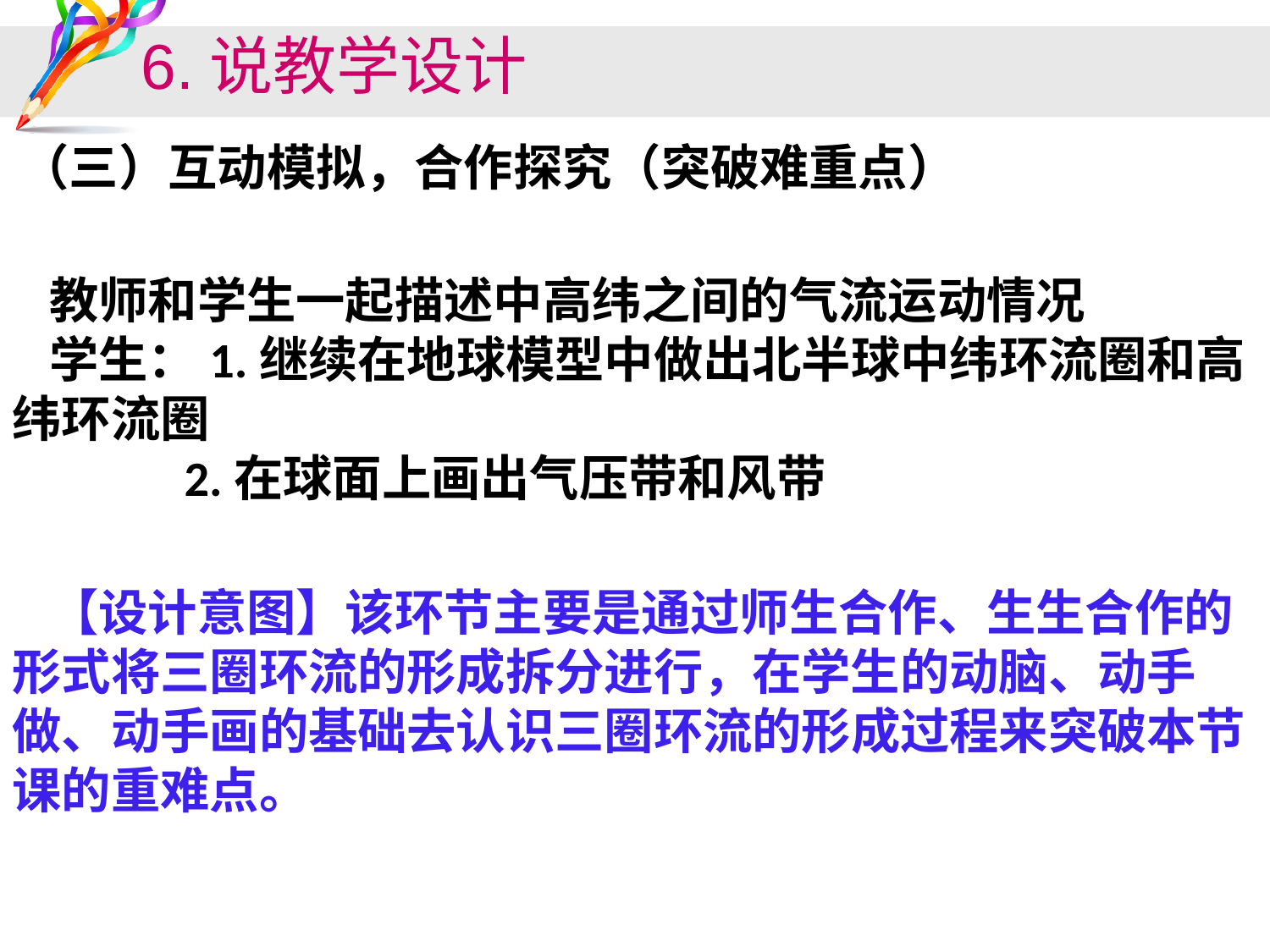

# 6.说教学设计
（三）互动模拟，合作探究（突破难重点）
教师和学生一起描述中高纬之间的气流运动情况
学生：1.继续在地球模型中做出北半球中纬环流圈和高纬环流圈
            2.在球面上画出气压带和风带
【设计意图】该环节主要是通过师生合作、生生合作的形式将三圈环流的形成拆分进行，在学生的动脑、动手做、动手画的基础去认识三圈环流的形成过程来突破本节课的重难点。